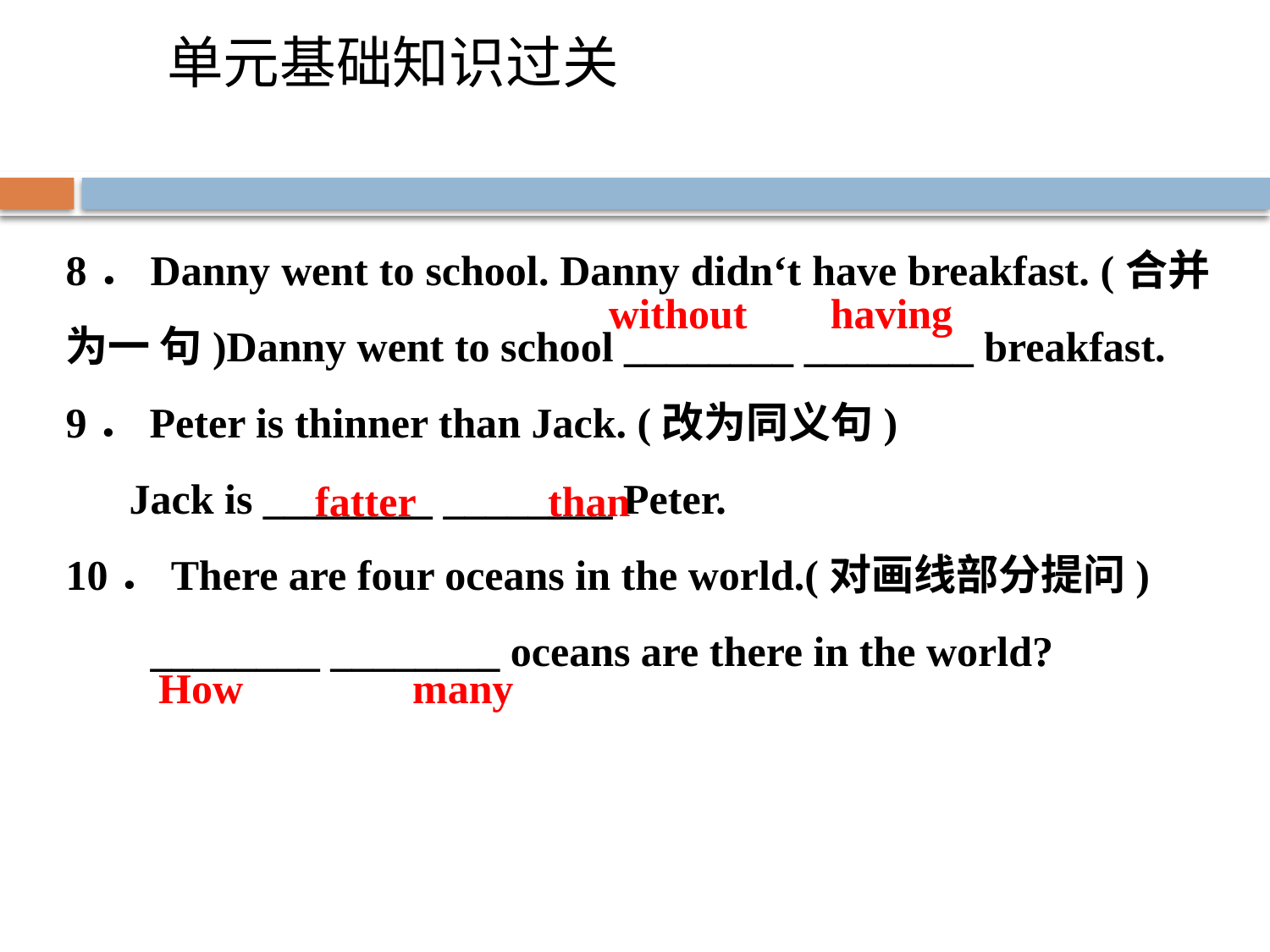

单元基础知识过关
8．Danny went to school. Danny didn‘t have breakfast. (合并为一 句)Danny went to school ________ ________ breakfast.
9．Peter is thinner than Jack. (改为同义句)
      Jack is ________ ________ Peter.
10．There are four oceans in the world.(对画线部分提问)
        ________ ________ oceans are there in the world?
without 	     having
fatter 	          than
How 		many